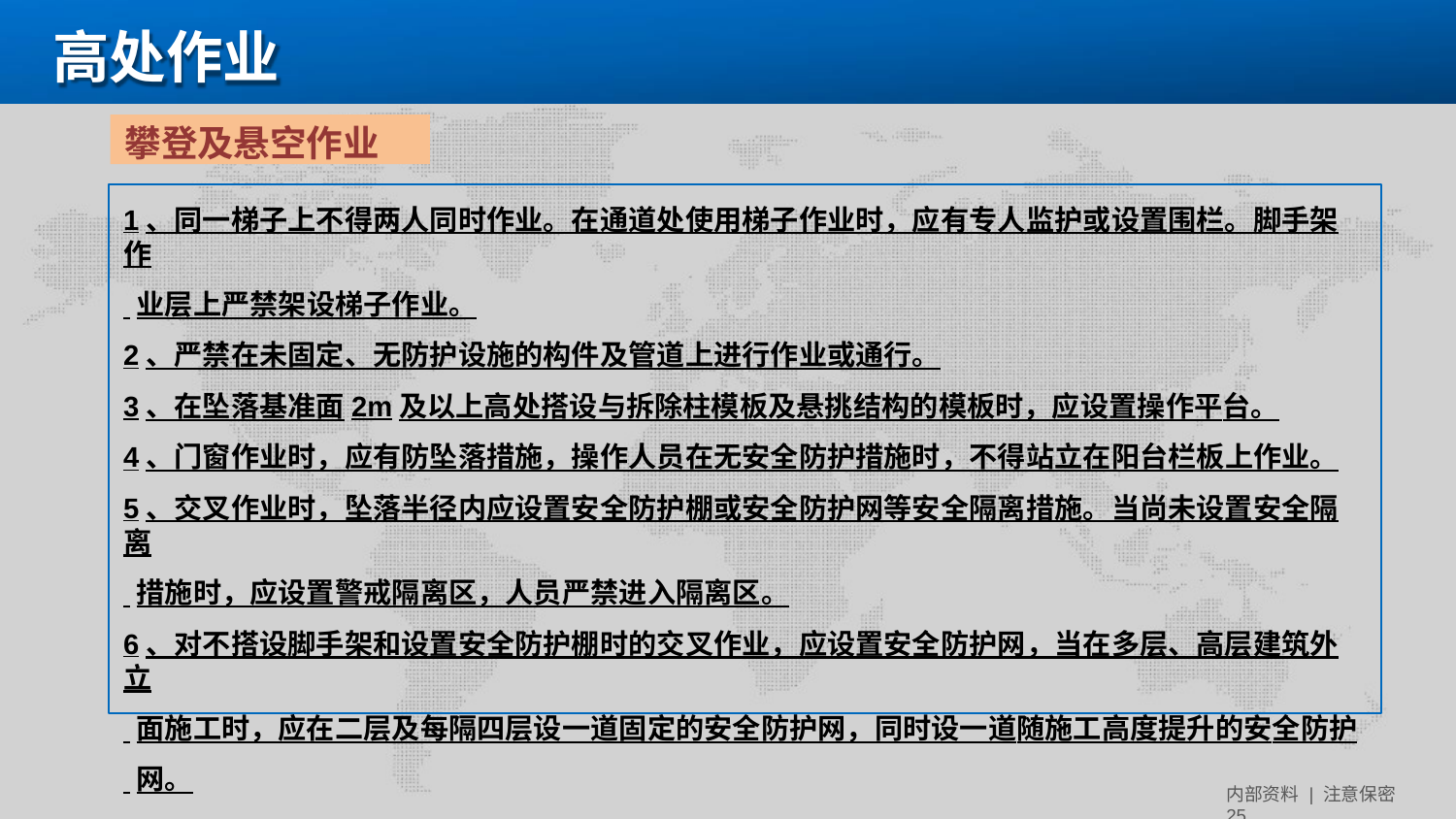

# 高处作业
攀登及悬空作业
1、同一梯子上不得两人同时作业。在通道处使用梯子作业时，应有专人监护或设置围栏。脚手架作
 业层上严禁架设梯子作业。
2、严禁在未固定、无防护设施的构件及管道上进行作业或通行。
3、在坠落基准面2m及以上高处搭设与拆除柱模板及悬挑结构的模板时，应设置操作平台。
4、门窗作业时，应有防坠落措施，操作人员在无安全防护措施时，不得站立在阳台栏板上作业。
5、交叉作业时，坠落半径内应设置安全防护棚或安全防护网等安全隔离措施。当尚未设置安全隔离
 措施时，应设置警戒隔离区，人员严禁进入隔离区。
6、对不搭设脚手架和设置安全防护棚时的交叉作业，应设置安全防护网，当在多层、高层建筑外立
 面施工时，应在二层及每隔四层设一道固定的安全防护网，同时设一道随施工高度提升的安全防护
 网。

内部资料 | 注意保密 25